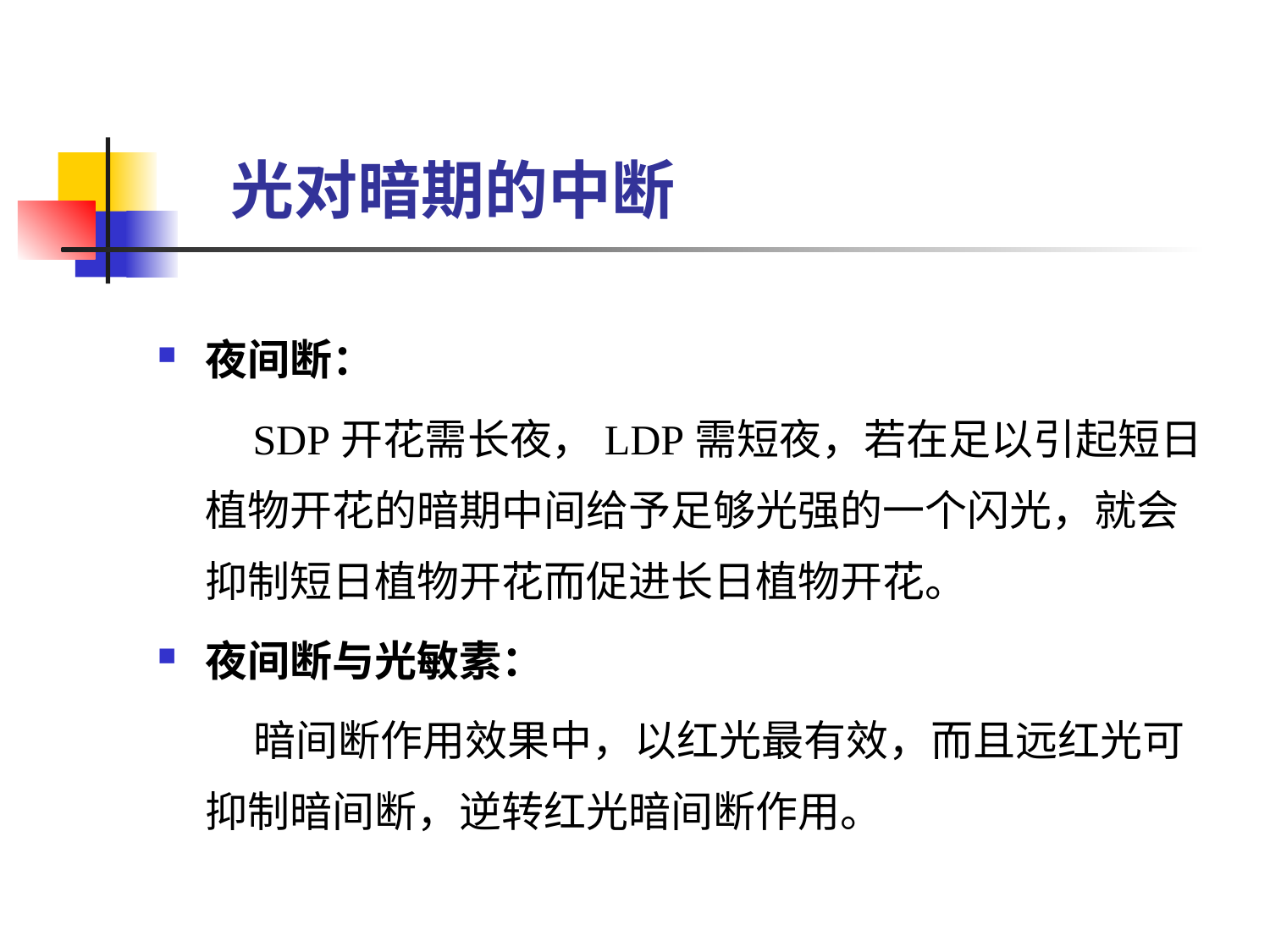

# 光对暗期的中断
夜间断：
         SDP开花需长夜，LDP需短夜，若在足以引起短日植物开花的暗期中间给予足够光强的一个闪光，就会抑制短日植物开花而促进长日植物开花。
夜间断与光敏素：
         暗间断作用效果中，以红光最有效，而且远红光可抑制暗间断，逆转红光暗间断作用。